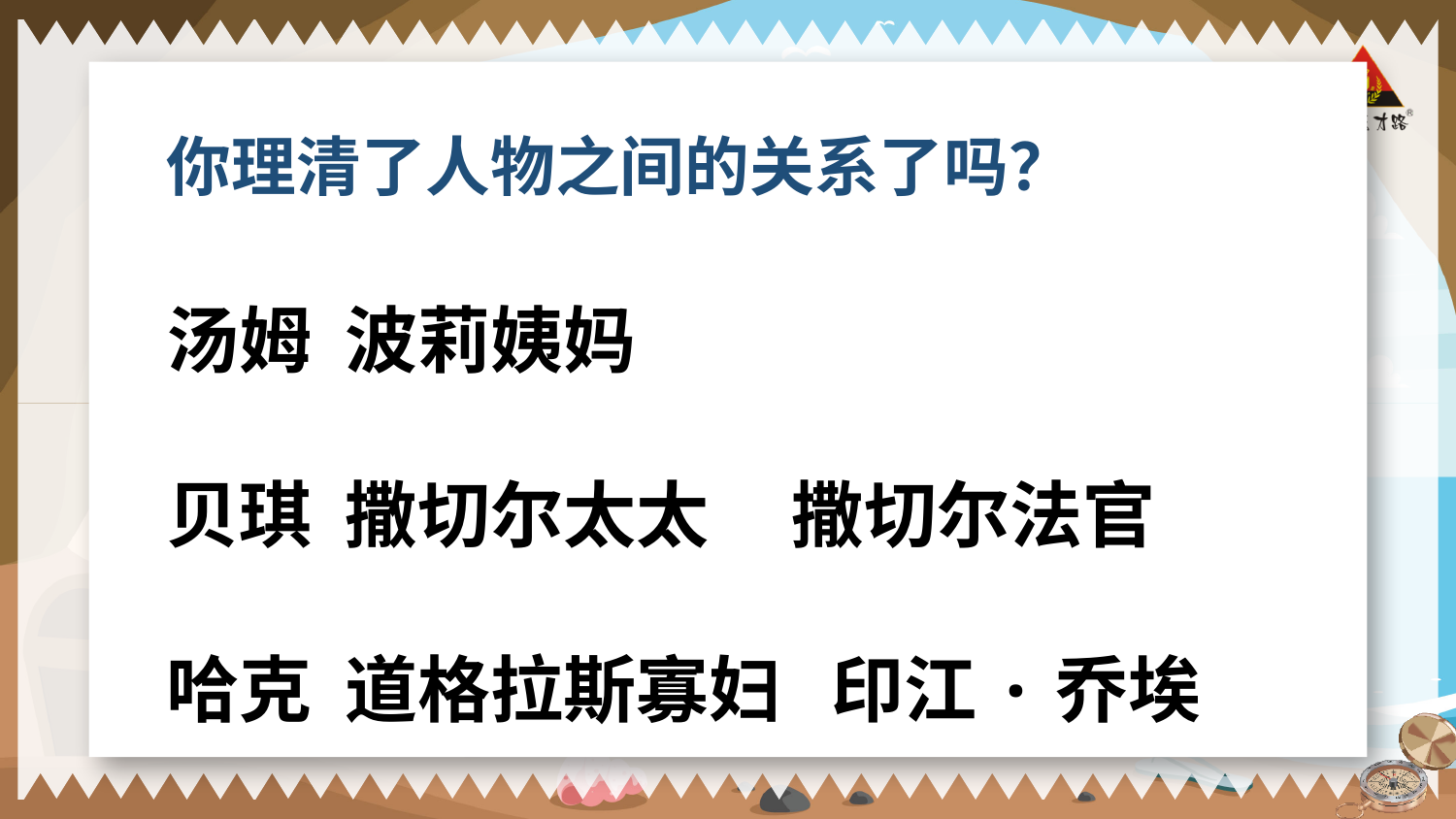

你理清了人物之间的关系了吗？
汤姆  波莉姨妈
贝琪  撒切尔太太     撒切尔法官
哈克  道格拉斯寡妇   印江·乔埃